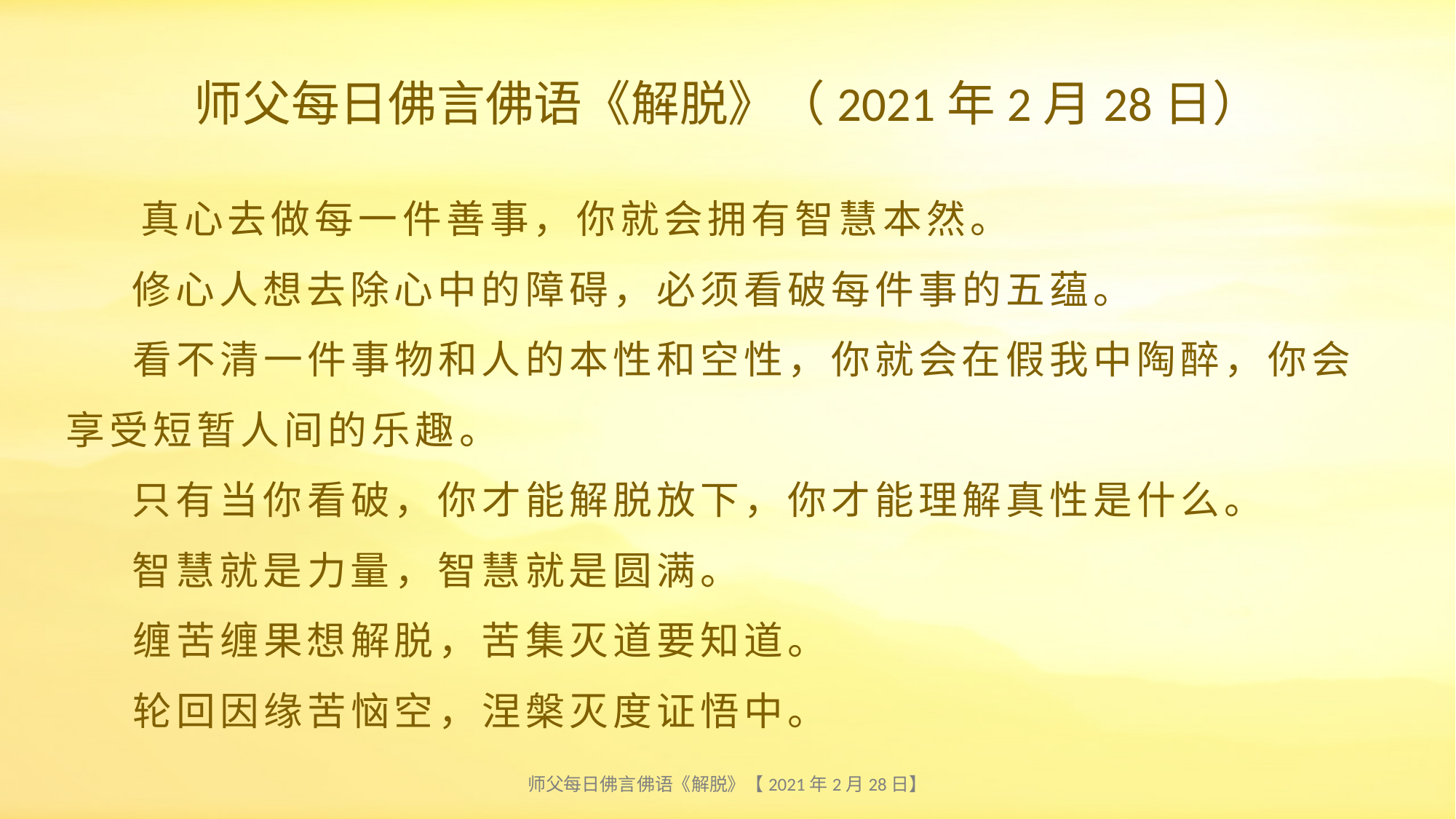

师父每日佛言佛语《解脱》（2021年2月28日）
# 真心去做每一件善事，你就会拥有智慧本然。 修心人想去除心中的障碍，必须看破每件事的五蕴。 看不清一件事物和人的本性和空性，你就会在假我中陶醉，你会享受短暂人间的乐趣。 只有当你看破，你才能解脱放下，你才能理解真性是什么。 智慧就是力量，智慧就是圆满。 缠苦缠果想解脱，苦集灭道要知道。 轮回因缘苦恼空，涅槃灭度证悟中。
师父每日佛言佛语《解脱》【2021年2月28日】